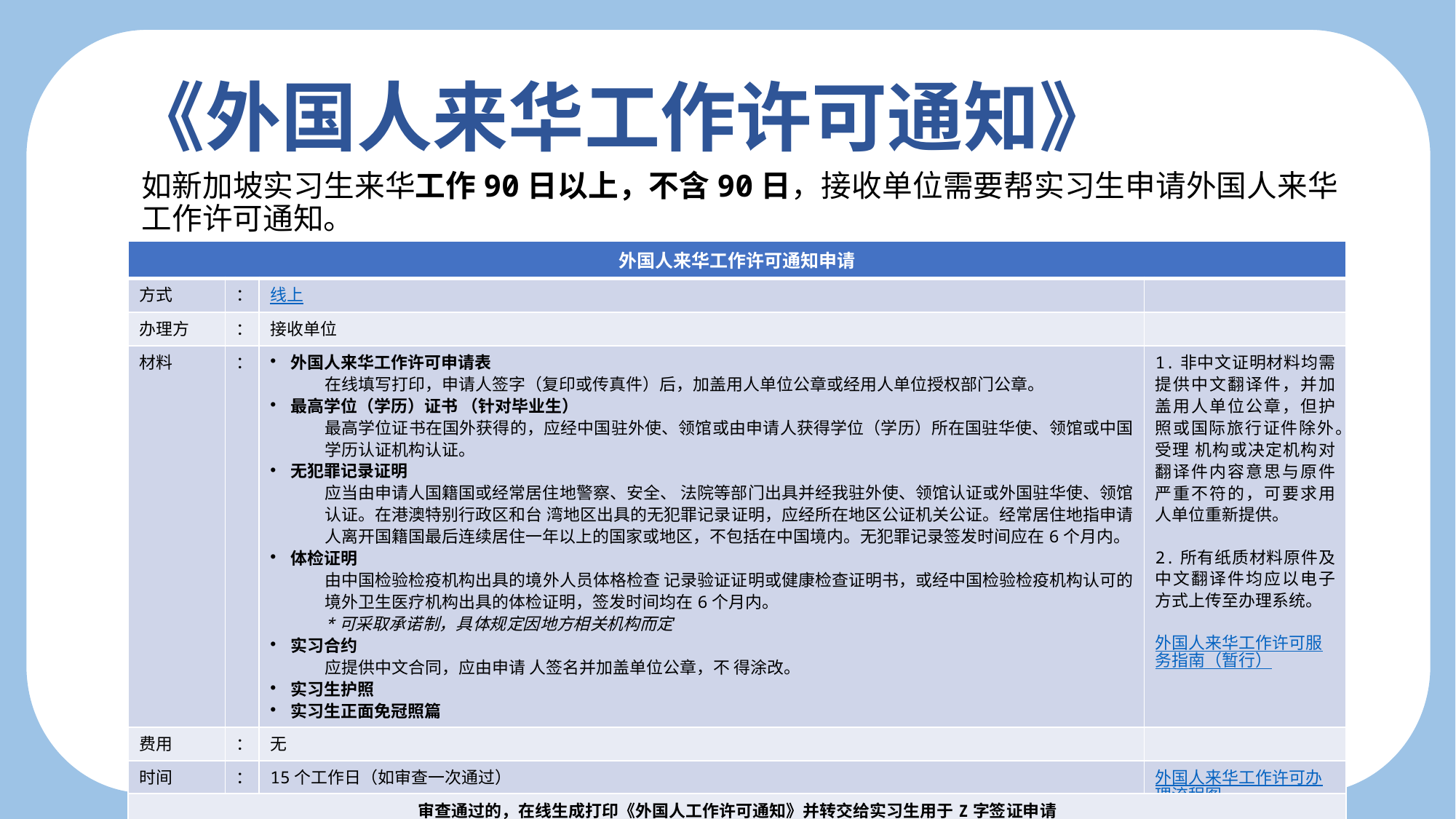

《外国人来华工作许可通知》
（中新青年实习交流计划）
如新加坡实习生来华工作90日以上，不含90日，接收单位需要帮实习生申请外国人来华工作许可通知。

| 外国人来华工作许可通知申请 |  |  |  |
| --- | --- | --- | --- |
| 方式 | ： | 线上 |  |
| 办理方 | ： | 接收单位 |  |
| 材料 | ： | 外国人来华工作许可申请表 在线填写打印，申请人签字（复印或传真件）后，加盖用人单位公章或经用人单位授权部门公章。 最高学位（学历）证书 （针对毕业生） 最高学位证书在国外获得的，应经中国驻外使、领馆或由申请人获得学位（学历）所在国驻华使、领馆或中国学历认证机构认证。 无犯罪记录证明 应当由申请人国籍国或经常居住地警察、安全、 法院等部门出具并经我驻外使、领馆认证或外国驻华使、领馆认证。在港澳特别行政区和台 湾地区出具的无犯罪记录证明，应经所在地区公证机关公证。经常居住地指申请人离开国籍国最后连续居住一年以上的国家或地区，不包括在中国境内。无犯罪记录签发时间应在6个月内。 体检证明 由中国检验检疫机构出具的境外人员体格检查 记录验证证明或健康检查证明书，或经中国检验检疫机构认可的境外卫生医疗机构出具的体检证明，签发时间均在6个月内。 \*可采取承诺制，具体规定因地方相关机构而定 实习合约 应提供中文合同，应由申请 人签名并加盖单位公章，不 得涂改。 实习生护照 实习生正面免冠照篇 | 1.非中文证明材料均需提供中文翻译件，并加盖用人单位公章，但护照或国际旅行证件除外。受理 机构或决定机构对翻译件内容意思与原件严重不符的，可要求用人单位重新提供。 2.所有纸质材料原件及中文翻译件均应以电子方式上传至办理系统。 外国人来华工作许可服务指南（暂行） |
| 费用 | ： | 无 |  |
| 时间 | ： | 15个工作日（如审查一次通过） | 外国人来华工作许可办理流程图 |
| 审查通过的，在线生成打印《外国人工作许可通知》并转交给实习生用于Z字签证申请 |  |  |  |